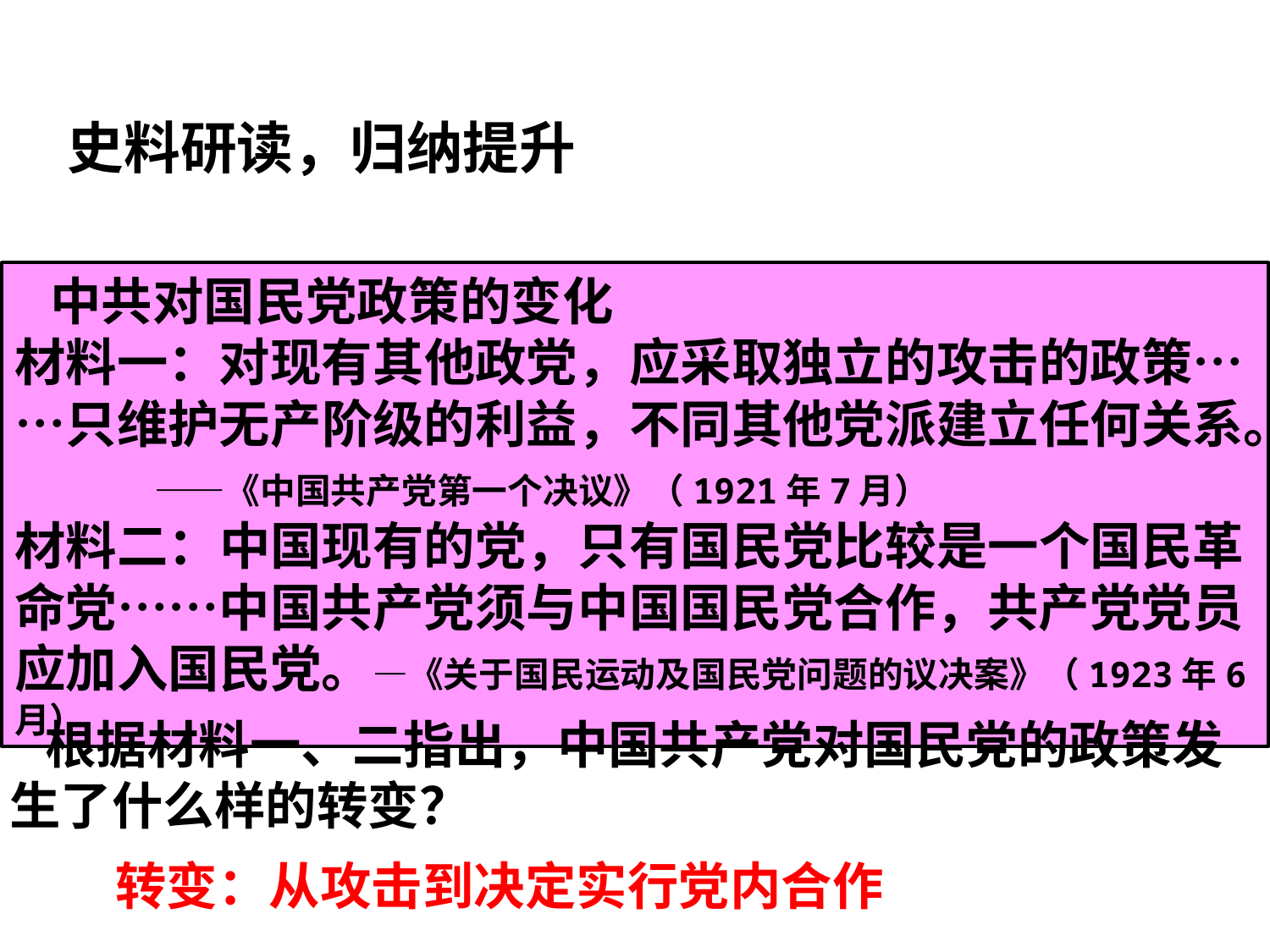

史料研读，归纳提升
  中共对国民党政策的变化
材料一：对现有其他政党，应采取独立的攻击的政策……只维护无产阶级的利益，不同其他党派建立任何关系。            ——《中国共产党第一个决议》（1921年7月）
材料二：中国现有的党，只有国民党比较是一个国民革命党……中国共产党须与中国国民党合作，共产党党员应加入国民党。—《关于国民运动及国民党问题的议决案》（1923年6月）
  根据材料一、二指出，中国共产党对国民党的政策发生了什么样的转变？
转变：从攻击到决定实行党内合作